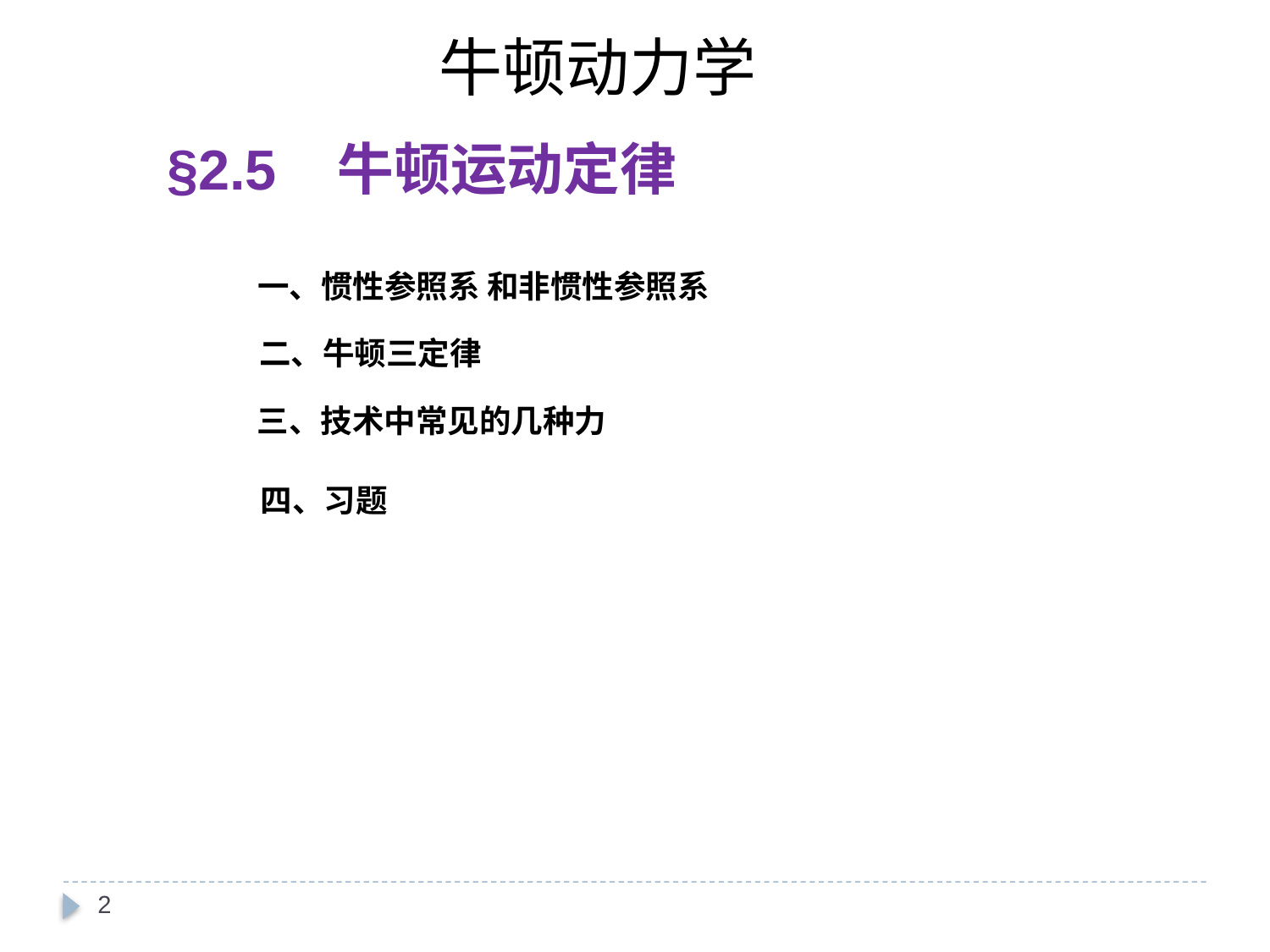

牛顿动力学
§2.5   牛顿运动定律
一、惯性参照系 和非惯性参照系
二、牛顿三定律
三、技术中常见的几种力
四、习题
2